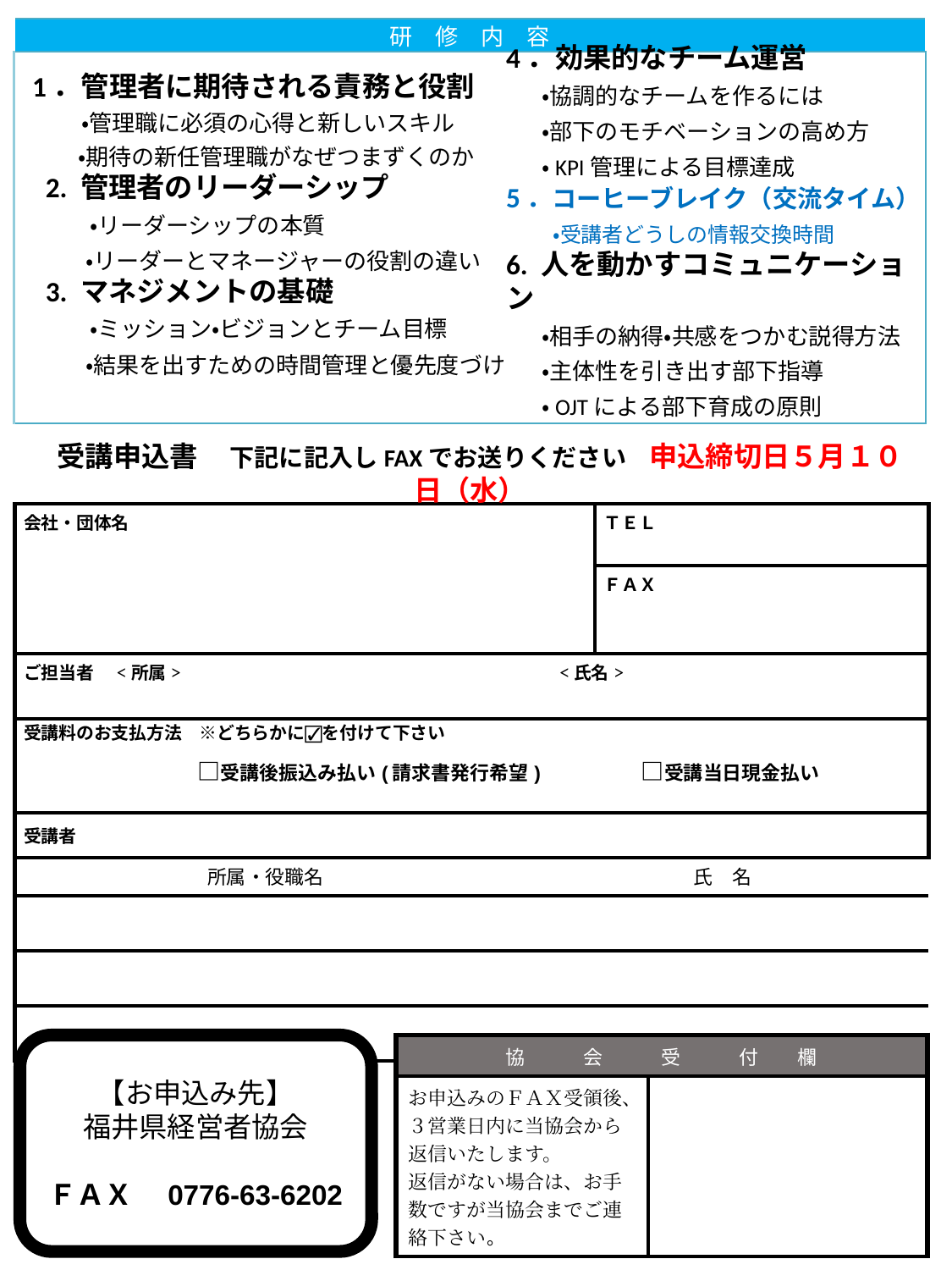

4．効果的なチーム運営
・協調的なチームを作るには
・部下のモチベーションの高め方
・KPI管理による目標達成
5．コーヒーブレイク（交流タイム）
　　 ・受講者どうしの情報交換時間
6. 人を動かすコミュニケーション
・相手の納得・共感をつかむ説得方法
・主体性を引き出す部下指導
・OJTによる部下育成の原則
| 研　修　内　容 |
| --- |
|  |
1．管理者に期待される責務と役割
　　・管理職に必須の心得と新しいスキル
　　・期待の新任管理職がなぜつまずくのか
　 2. 管理者のリーダーシップ
　　・リーダーシップの本質
　　・リーダーとマネージャーの役割の違い
　 3. マネジメントの基礎
　　・ミッション・ビジョンとチーム目標
　　・結果を出すための時間管理と優先度づけ
　受講申込書     下記に記入しFAXでお送りください    申込締切日５月１０日（水）
| 会社・団体名 |  | ＴＥＬ |
| --- | --- | --- |
|  |  | ＦＡＸ |
| ご担当者　<所属>　　　　　　　　　　　　　　　　　　　　　<氏名> |  |  |
| 受講料のお支払方法　※どちらかに☑を付けて下さい 　　　 　　　□受講後振込み払い(請求書発行希望) 　 　　　　□受講当日現金払い |  |  |
| 受講者 |  |  |
| 所属・役職名 | 氏　名 | 受講者お名前 |
|  |  |  |
|  |  |  |
|  |  |  |
【お申込み先】
福井県経営者協会

ＦＡＸ　0776-63-6202
| 協　　　会　　　受　　　付　　欄 |  |
| --- | --- |
| お申込みのＦＡＸ受領後、３営業日内に当協会から返信いたします。 返信がない場合は、お手数ですが当協会までご連絡下さい。 |  |